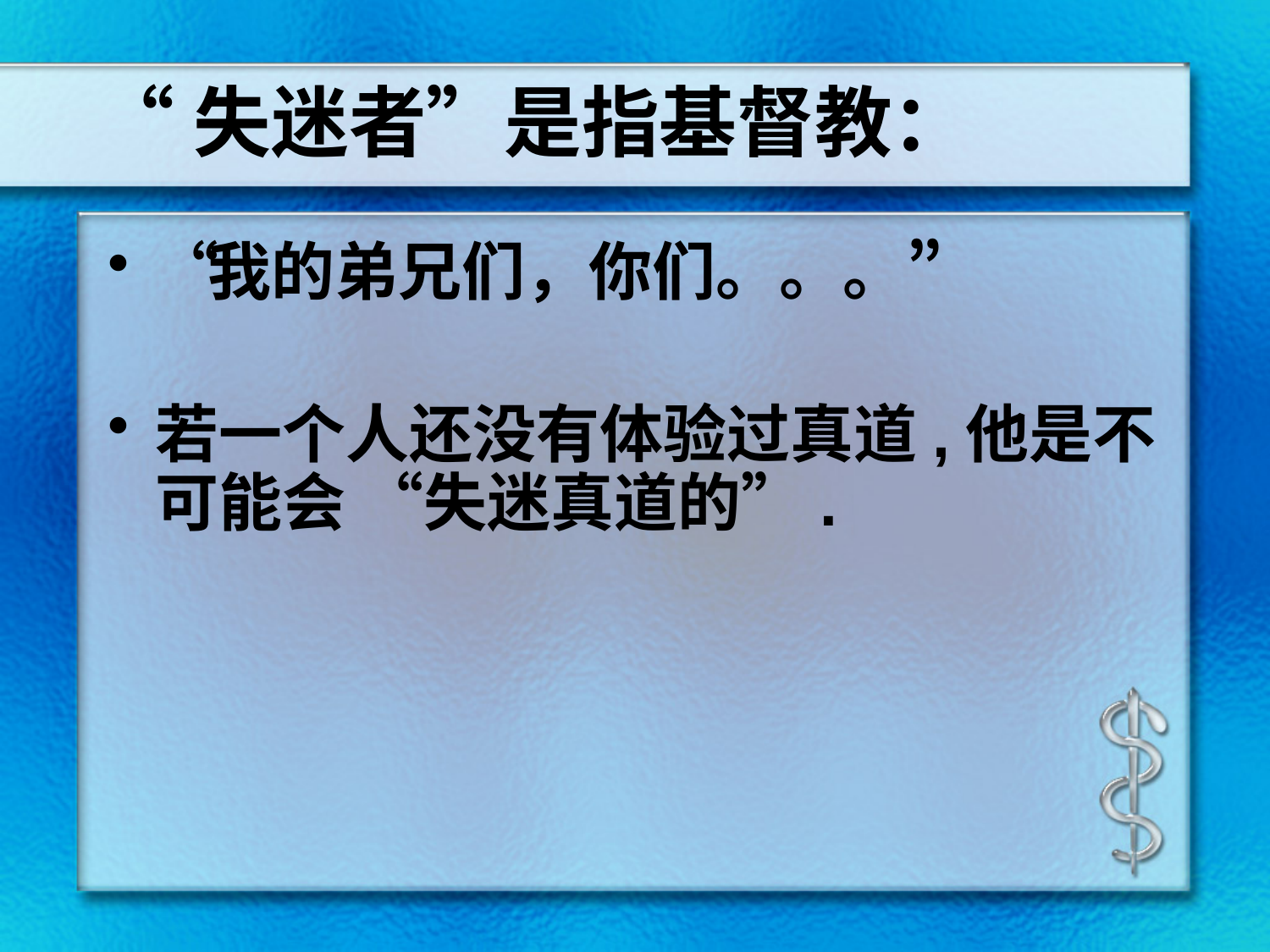

“失迷者”是指基督教：
“我的弟兄们，你们。。。”

若一个人还没有体验过真道,他是不可能会 “失迷真道的”.